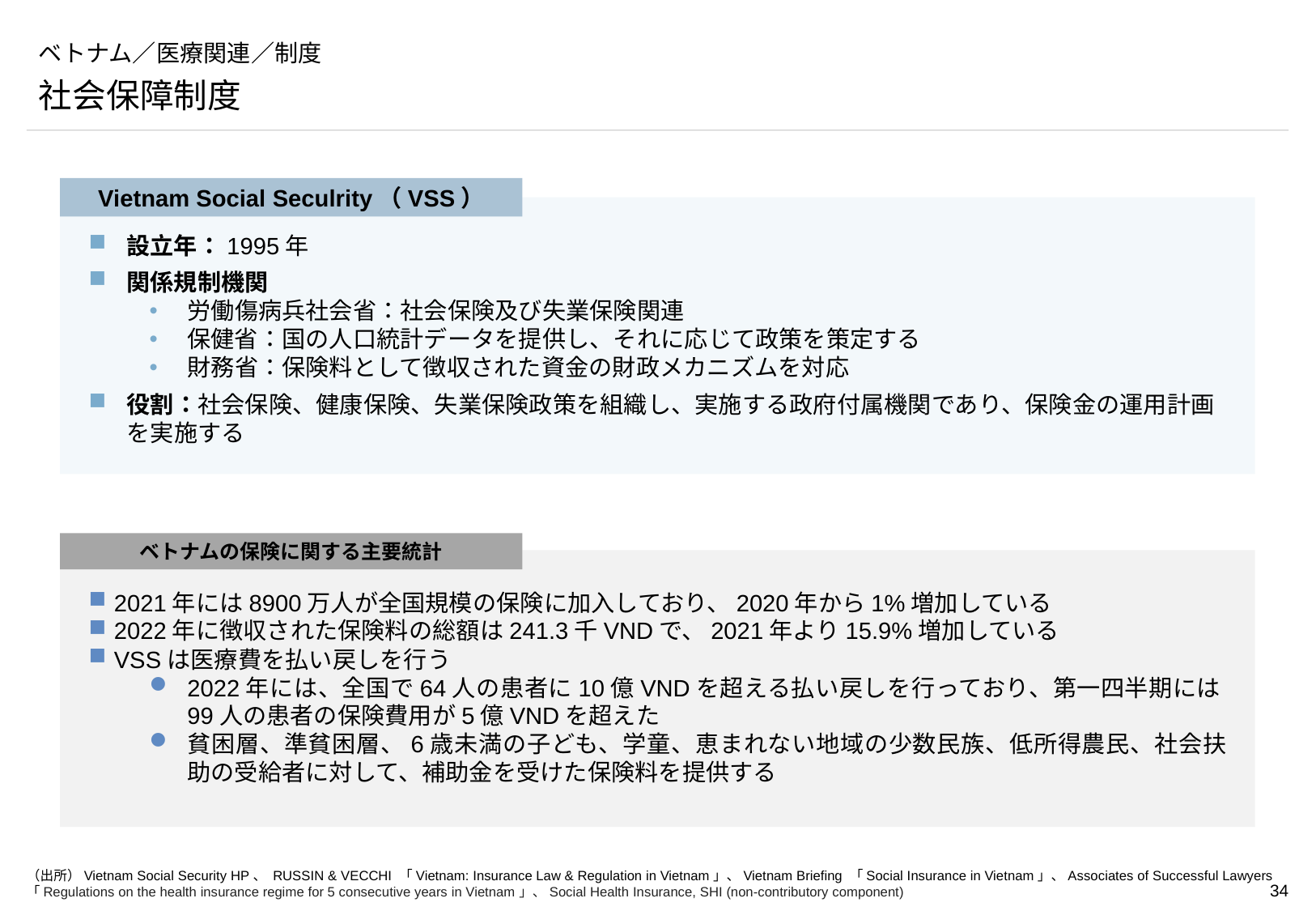

ベトナム／医療関連／制度
社会保障制度
Vietnam Social Seculrity（VSS）

設立年：1995年
関係規制機関
労働傷病兵社会省：社会保険及び失業保険関連
保健省：国の人口統計データを提供し、それに応じて政策を策定する
財務省：保険料として徴収された資金の財政メカニズムを対応
役割：社会保険、健康保険、失業保険政策を組織し、実施する政府付属機関であり、保険金の運用計画を実施する
ベトナムの保険に関する主要統計

2021年には8900万人が全国規模の保険に加入しており、2020年から1%増加している
2022年に徴収された保険料の総額は241.3千VNDで、2021年より15.9%増加している
VSSは医療費を払い戻しを行う
2022年には、全国で64人の患者に10億VNDを超える払い戻しを行っており、第一四半期には99人の患者の保険費用が5億VNDを超えた
貧困層、準貧困層、6歳未満の子ども、学童、恵まれない地域の少数民族、低所得農民、社会扶助の受給者に対して、補助金を受けた保険料を提供する
（出所）Vietnam Social Security HP、 RUSSIN & VECCHI 「Vietnam: Insurance Law & Regulation in Vietnam」、Vietnam Briefing 「Social Insurance in Vietnam」、Associates of Successful Lawyers 「Regulations on the health insurance regime for 5 consecutive years in Vietnam」、Social Health Insurance, SHI (non-contributory component)